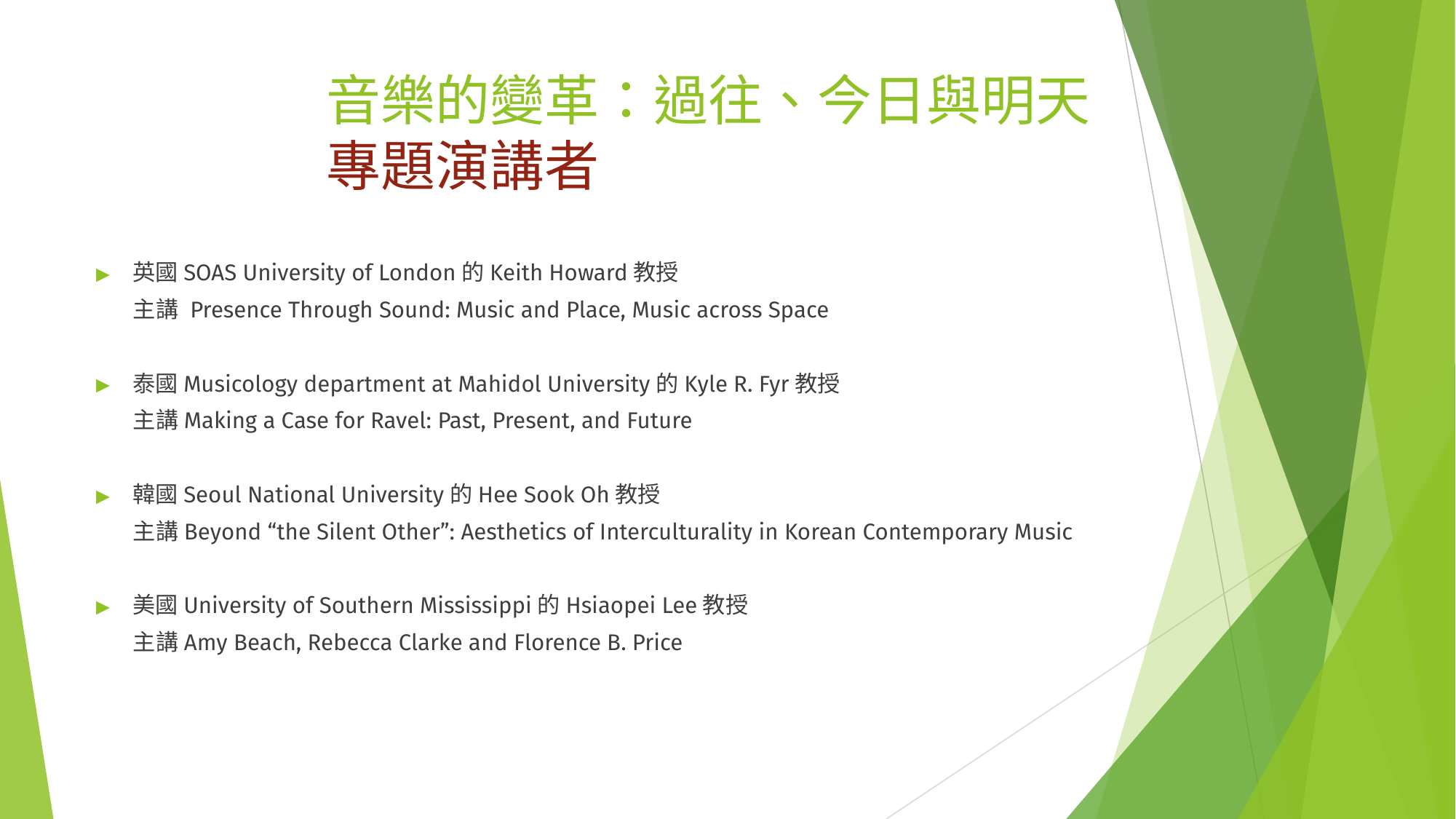

# 音樂的變革：過往、今日與明天 專題演講者
英國SOAS University of London的Keith Howard教授
      主講 Presence Through Sound: Music and Place, Music across Space

泰國Musicology department at Mahidol University的Kyle R. Fyr教授
      主講Making a Case for Ravel: Past, Present, and Future

韓國Seoul National University的Hee Sook Oh教授
      主講Beyond “the Silent Other”: Aesthetics of Interculturality in Korean Contemporary Music

美國University of Southern Mississippi的Hsiaopei Lee教授
      主講Amy Beach, Rebecca Clarke and Florence B. Price